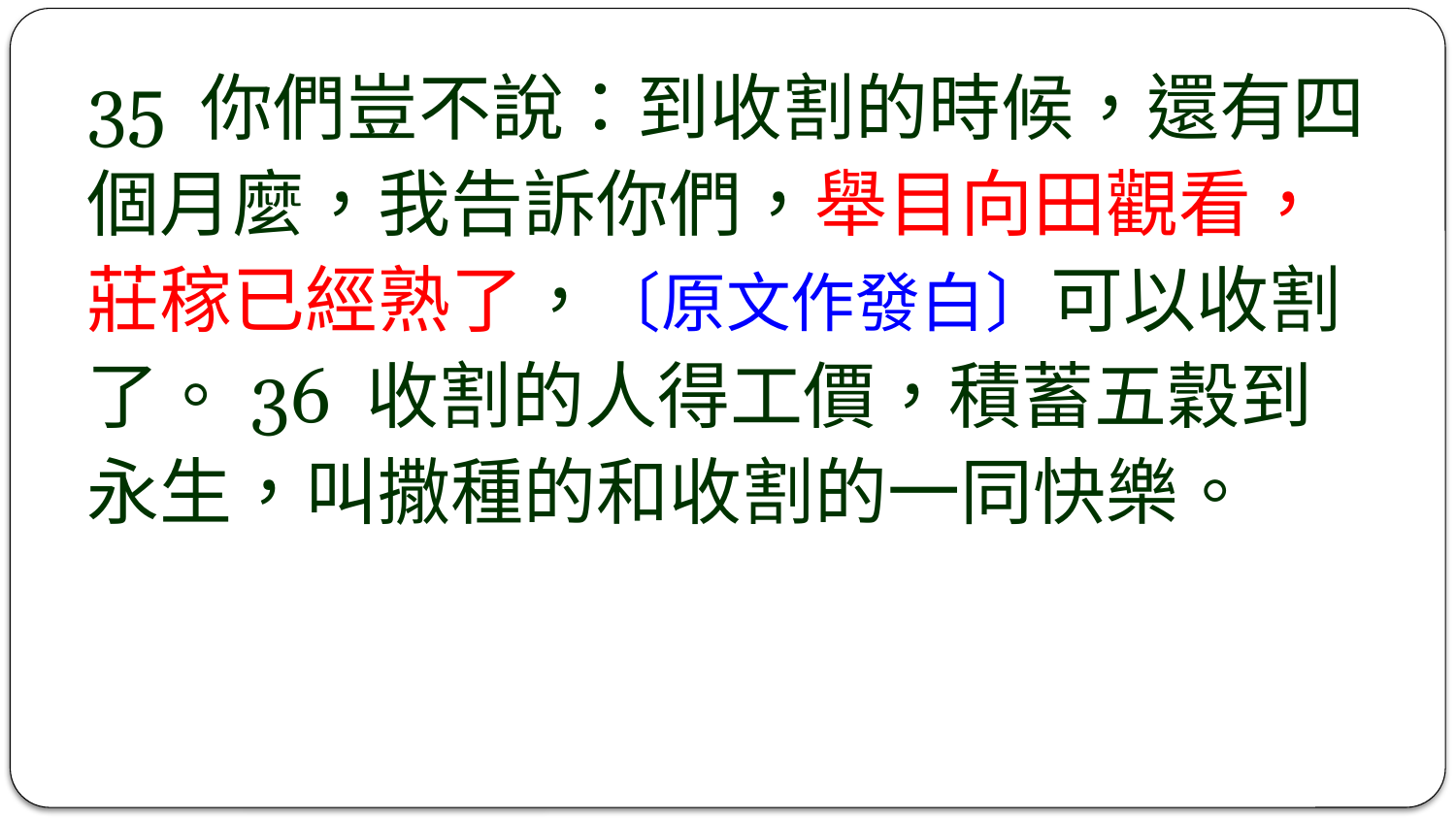

35 你們豈不說：到收割的時候，還有四個月麼，我告訴你們，舉目向田觀看，莊稼已經熟了，〔原文作發白〕可以收割了。36 收割的人得工價，積蓄五穀到永生，叫撒種的和收割的一同快樂。